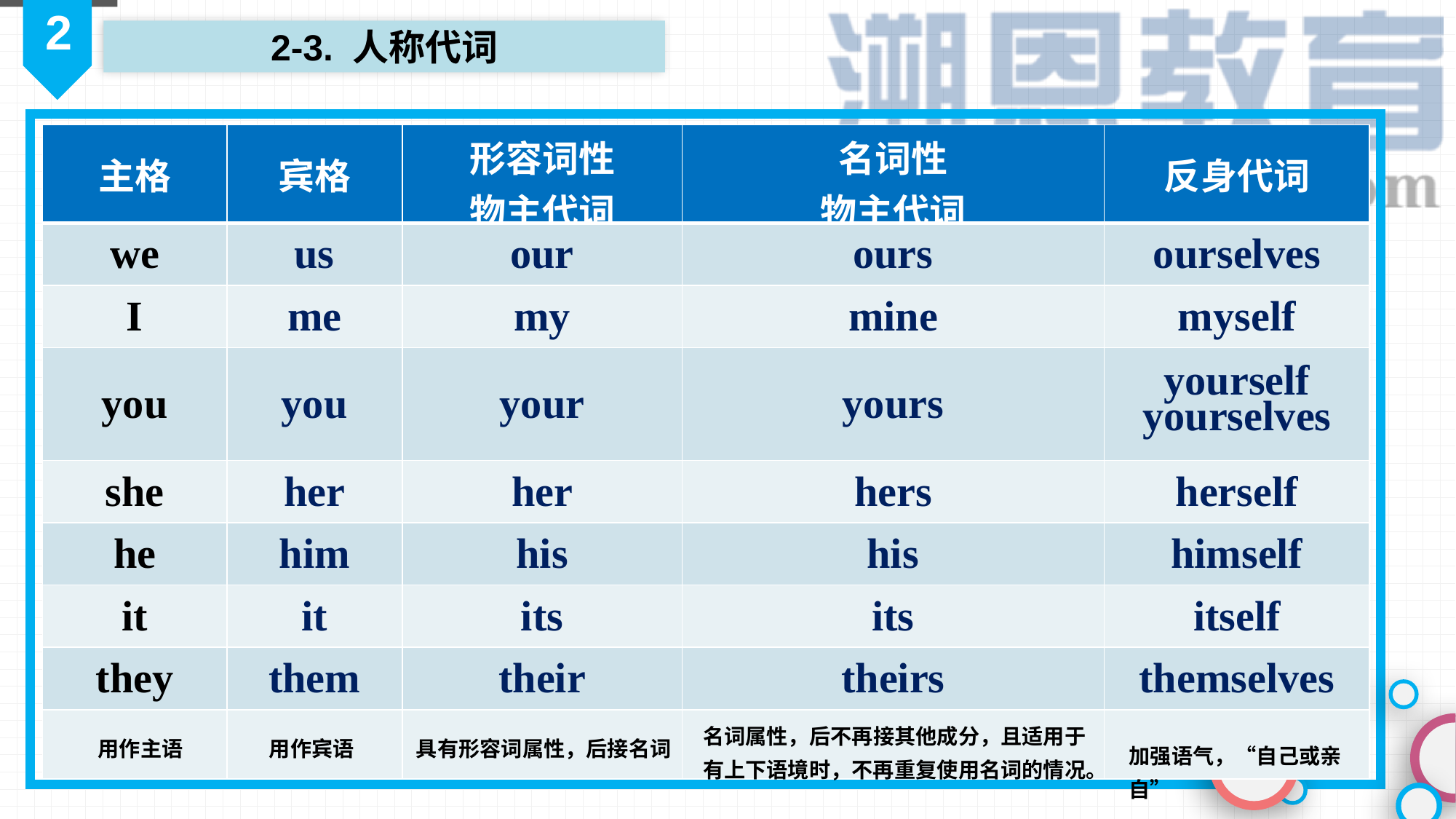

2
2-3. 人称代词

| 主格 | 宾格 | 形容词性 物主代词 | 名词性 物主代词 | 反身代词 |
| --- | --- | --- | --- | --- |
| we | us | our | ours | ourselves |
| I | me | my | mine | myself |
| you | you | your | yours | yourself yourselves |
| she | her | her | hers | herself |
| he | him | his | his | himself |
| it | it | its | its | itself |
| they | them | their | theirs | themselves |
|  |  |  |  |  |

名词属性，后不再接其他成分，且适用于有上下语境时，不再重复使用名词的情况。

用作主语
用作宾语
具有形容词属性，后接名词
加强语气，“自己或亲自”